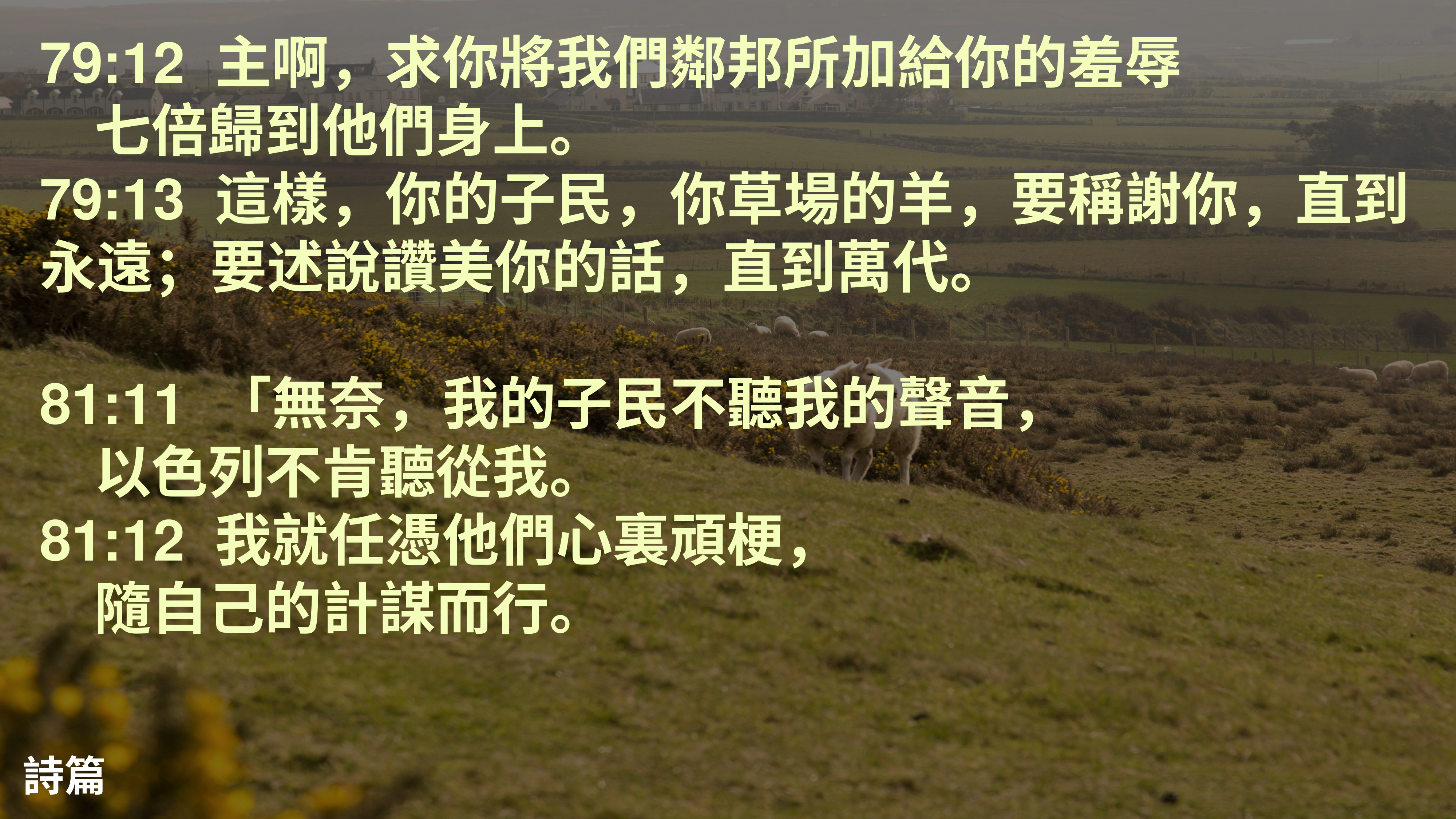

79:12 主啊，求你將我們鄰邦所加給你的羞辱
	七倍歸到他們身上。
79:13 這樣，你的子民，你草場的羊，要稱謝你，直到永遠；要述說讚美你的話，直到萬代。

81:11 「無奈，我的子民不聽我的聲音，
	以色列不肯聽從我。
81:12 我就任憑他們心裏頑梗，
	隨自己的計謀而行。
詩篇